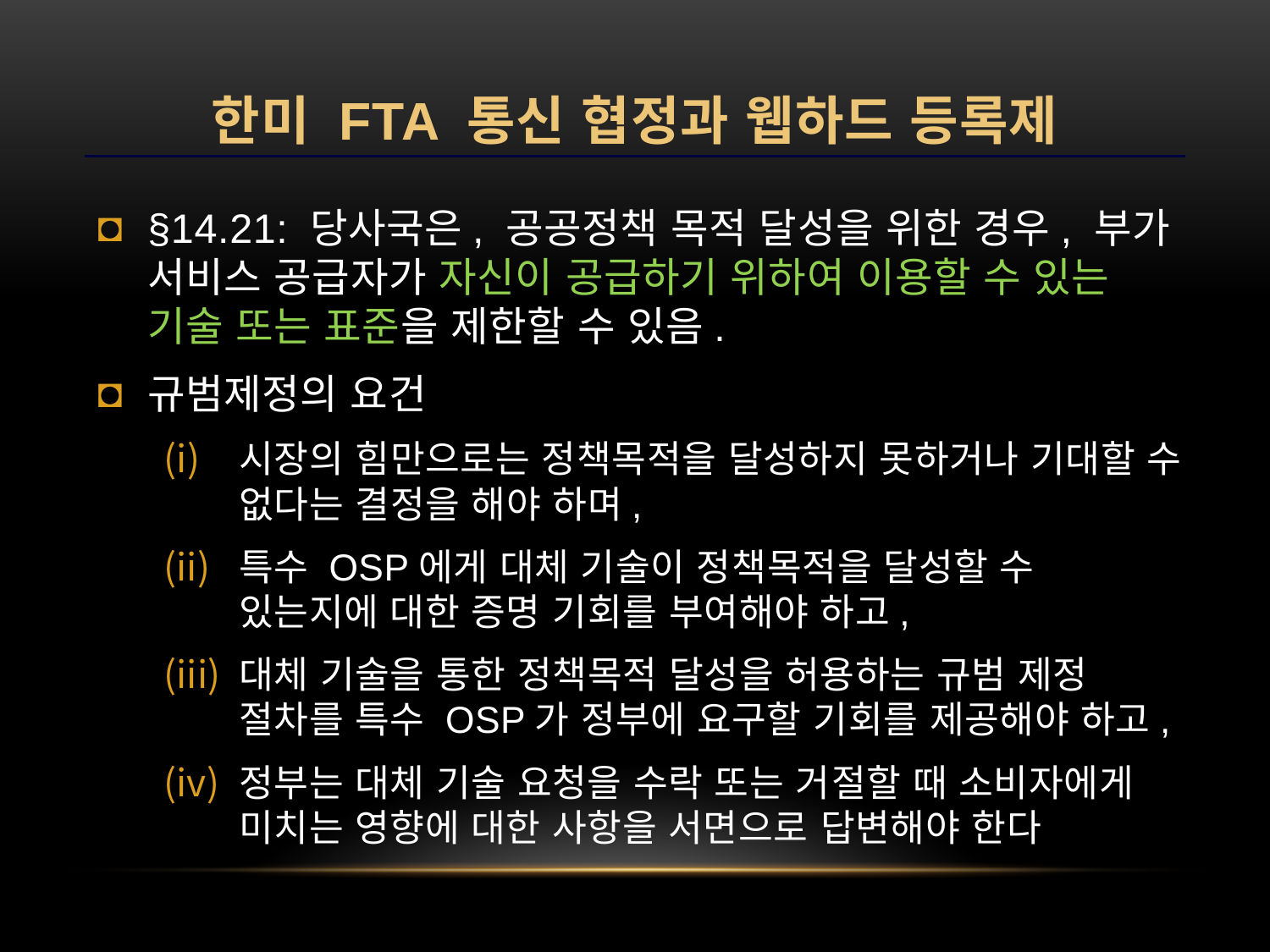

# 한미 FTA 통신 협정과 웹하드 등록제
§14.21: 당사국은, 공공정책 목적 달성을 위한 경우, 부가 서비스 공급자가 자신이 공급하기 위하여 이용할 수 있는 기술 또는 표준을 제한할 수 있음.
규범제정의 요건
시장의 힘만으로는 정책목적을 달성하지 못하거나 기대할 수 없다는 결정을 해야 하며,
특수 OSP에게 대체 기술이 정책목적을 달성할 수 있는지에 대한 증명 기회를 부여해야 하고,
대체 기술을 통한 정책목적 달성을 허용하는 규범 제정 절차를 특수 OSP가 정부에 요구할 기회를 제공해야 하고,
정부는 대체 기술 요청을 수락 또는 거절할 때 소비자에게 미치는 영향에 대한 사항을 서면으로 답변해야 한다